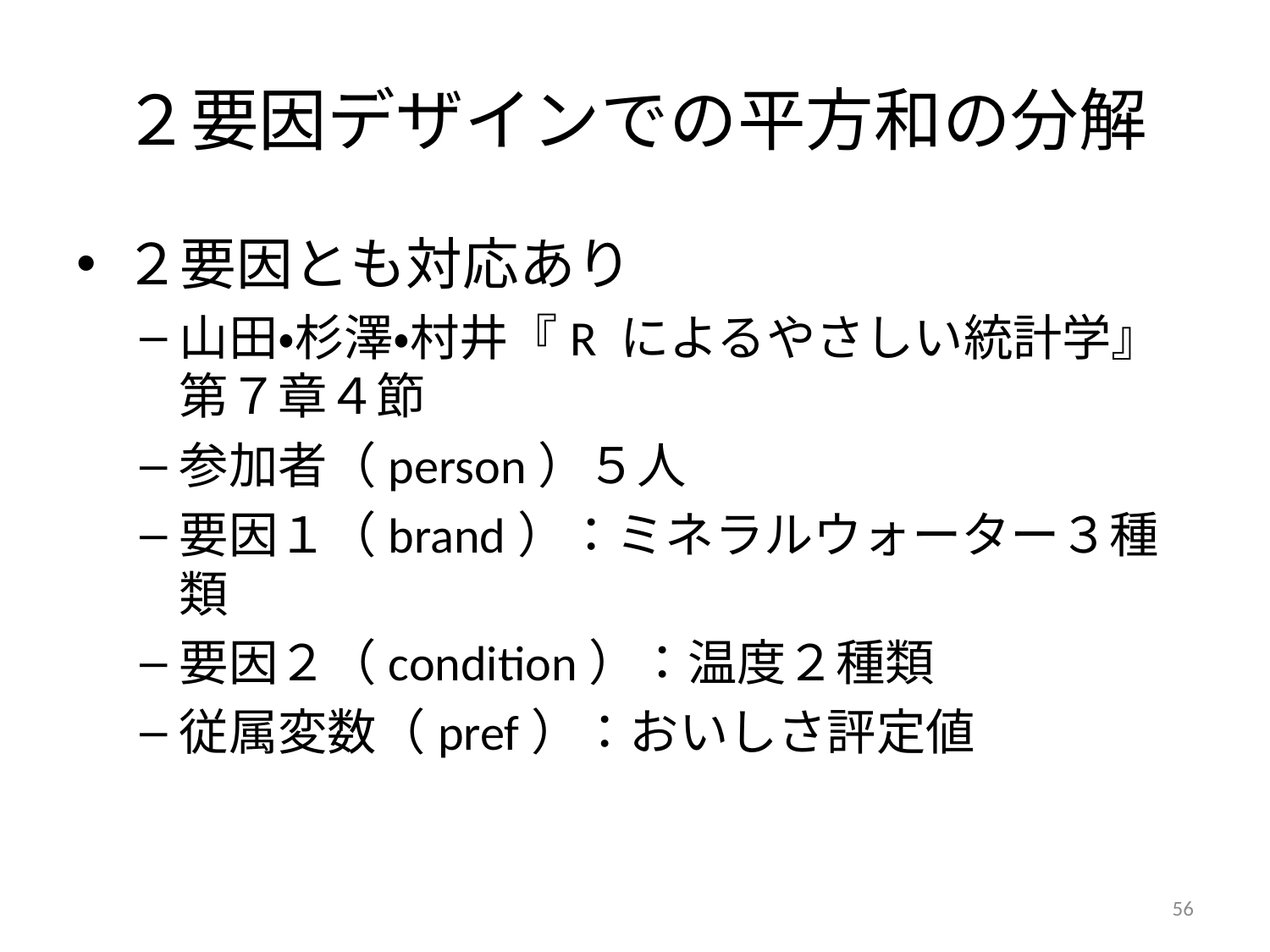

# ２要因デザインでの平方和の分解
２要因とも対応あり
山田・杉澤・村井『R によるやさしい統計学』第７章４節
参加者（person）５人
要因１（brand）：ミネラルウォーター３種類
要因２（condition）：温度２種類
従属変数（pref）：おいしさ評定値
56